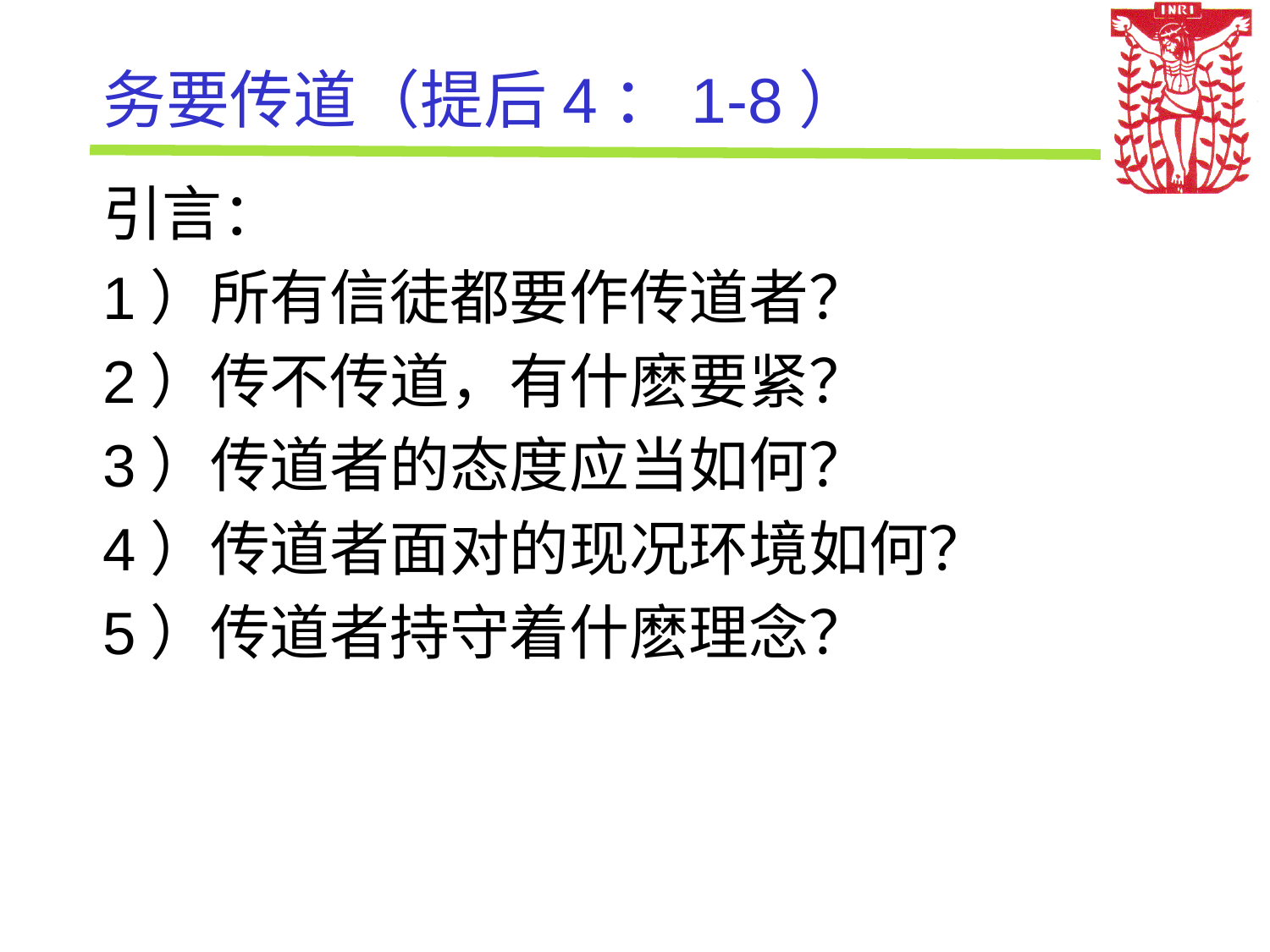

# 务要传道（提后4：1-8）
引言：
1）所有信徒都要作传道者？
2）传不传道，有什麽要紧？
3）传道者的态度应当如何？
4）传道者面对的现况环境如何？
5）传道者持守着什麽理念？